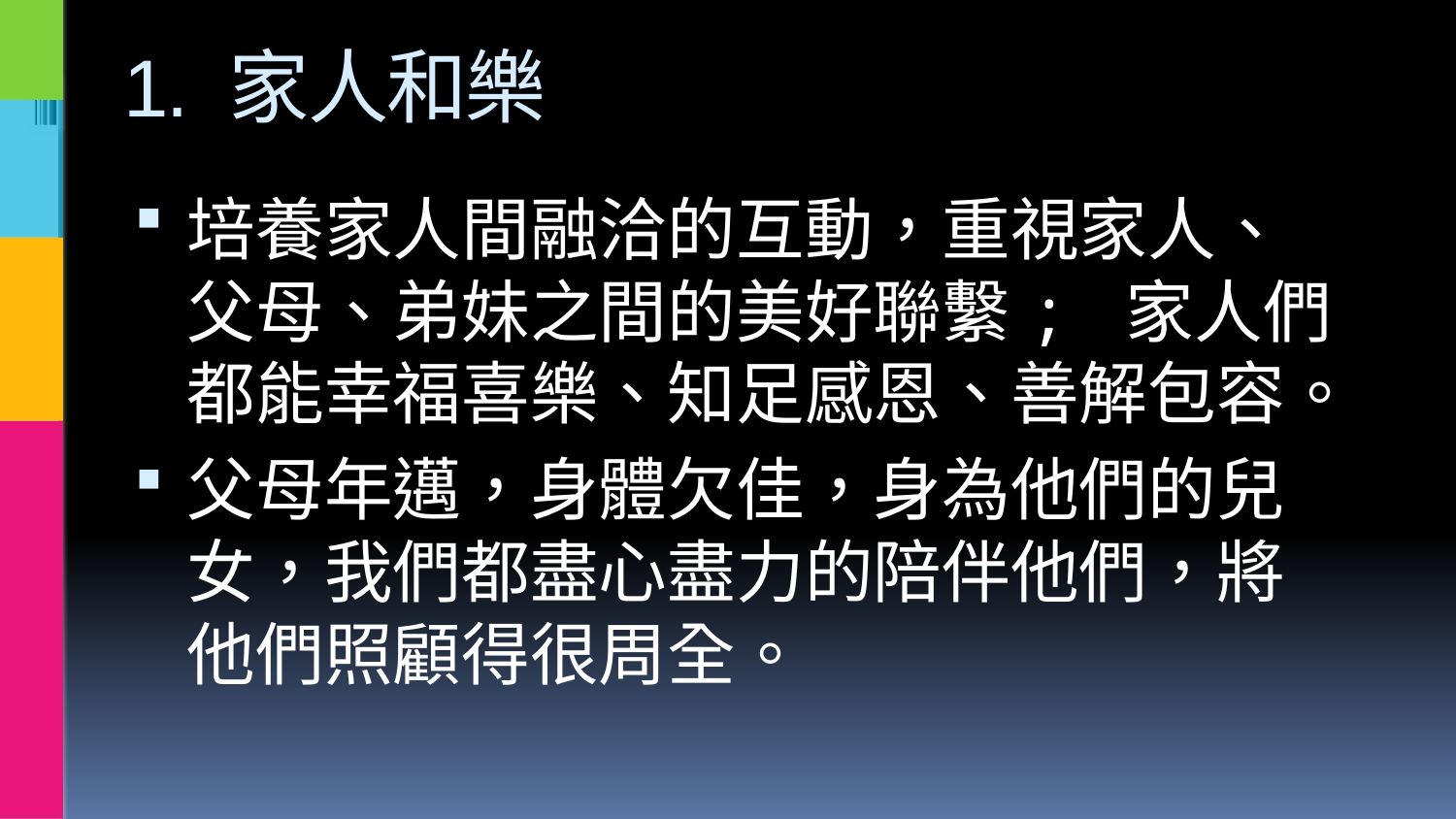

# 1. 家人和樂
培養家人間融洽的互動，重視家人、父母、弟妹之間的美好聯繫; 家人們都能幸福喜樂、知足感恩、善解包容。
父母年邁，身體欠佳，身為他們的兒女，我們都盡心盡力的陪伴他們，將他們照顧得很周全。